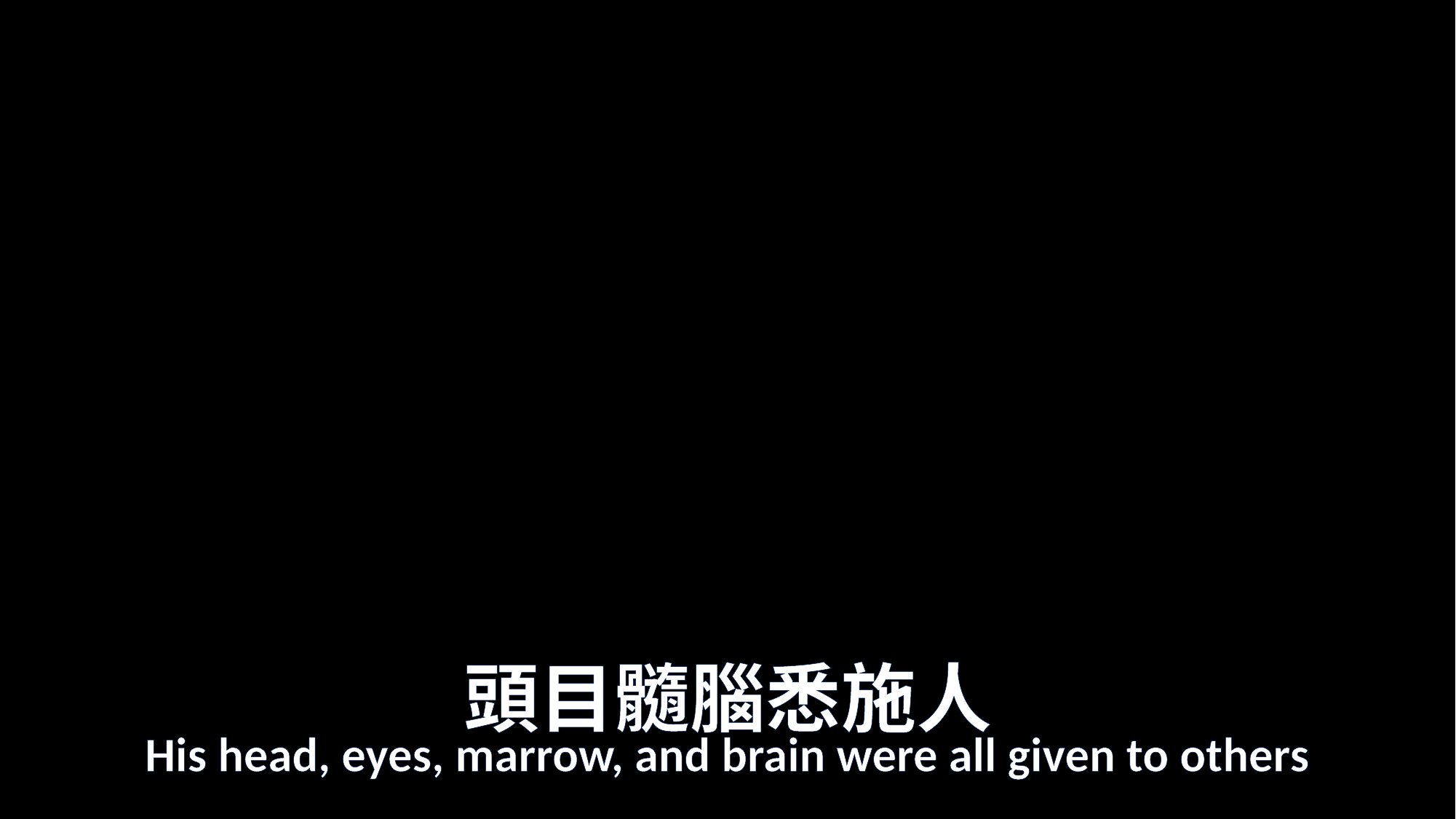

# 頭目髓腦悉施人
His head, eyes, marrow, and brain were all given to others